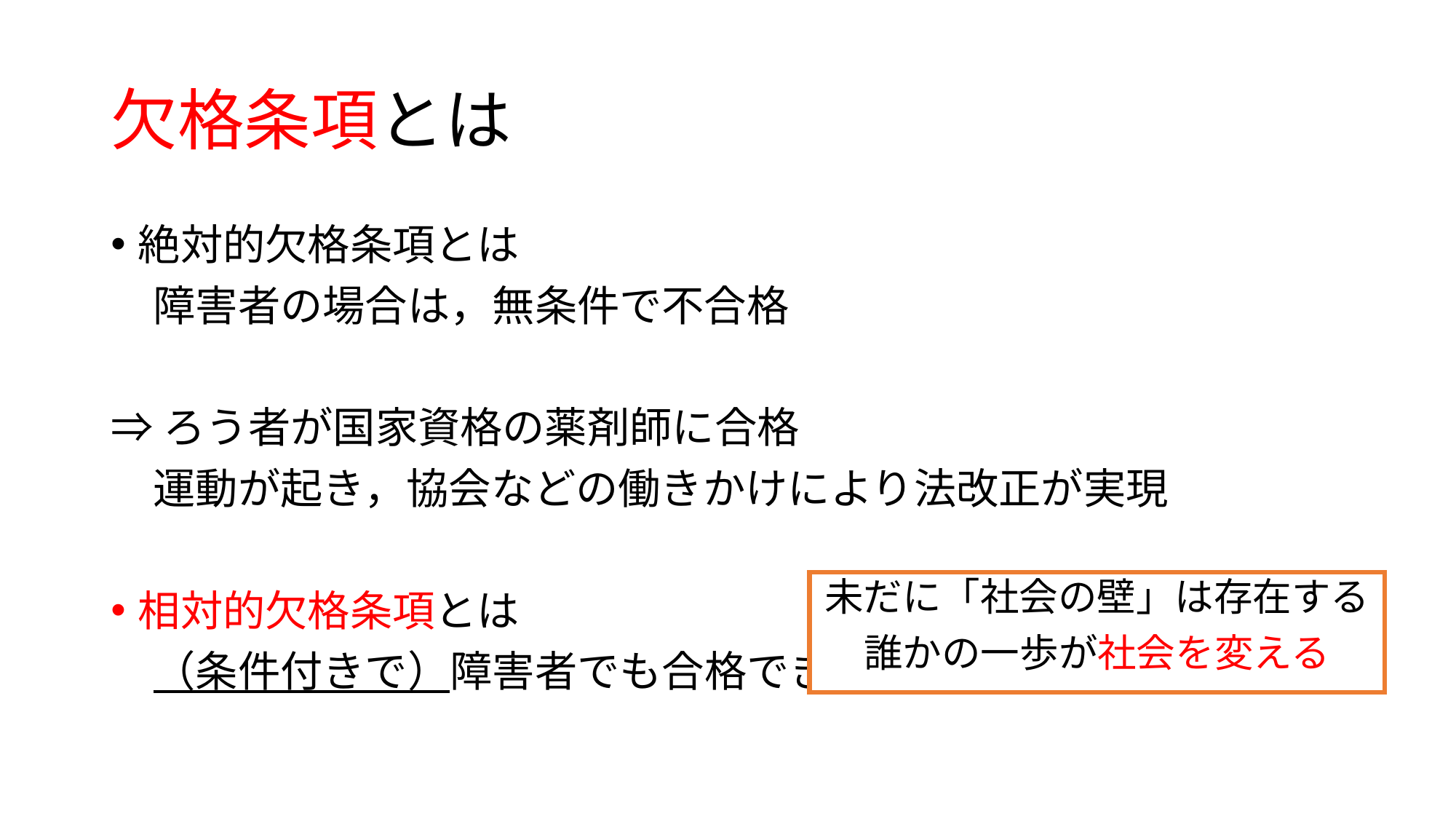

# 欠格条項とは
絶対的欠格条項とは
　障害者の場合は，無条件で不合格

⇒ろう者が国家資格の薬剤師に合格
　運動が起き，協会などの働きかけにより法改正が実現

相対的欠格条項とは
　（条件付きで）障害者でも合格できる
未だに「社会の壁」は存在する
誰かの一歩が社会を変える